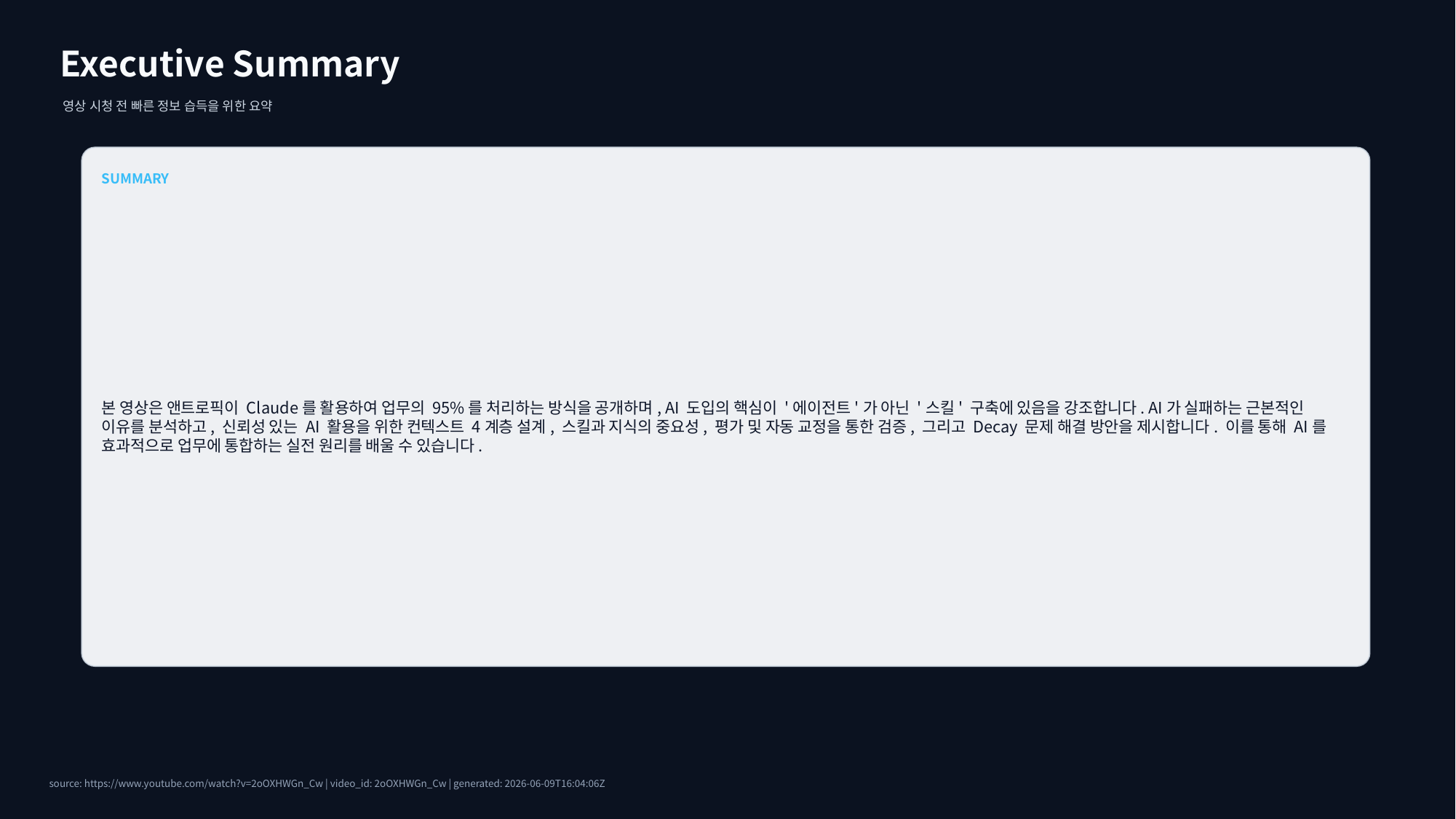

Executive Summary
영상 시청 전 빠른 정보 습득을 위한 요약

SUMMARY
본 영상은 앤트로픽이 Claude를 활용하여 업무의 95%를 처리하는 방식을 공개하며, AI 도입의 핵심이 '에이전트'가 아닌 '스킬' 구축에 있음을 강조합니다. AI가 실패하는 근본적인 이유를 분석하고, 신뢰성 있는 AI 활용을 위한 컨텍스트 4계층 설계, 스킬과 지식의 중요성, 평가 및 자동 교정을 통한 검증, 그리고 Decay 문제 해결 방안을 제시합니다. 이를 통해 AI를 효과적으로 업무에 통합하는 실전 원리를 배울 수 있습니다.
source: https://www.youtube.com/watch?v=2oOXHWGn_Cw | video_id: 2oOXHWGn_Cw | generated: 2026-06-09T16:04:06Z